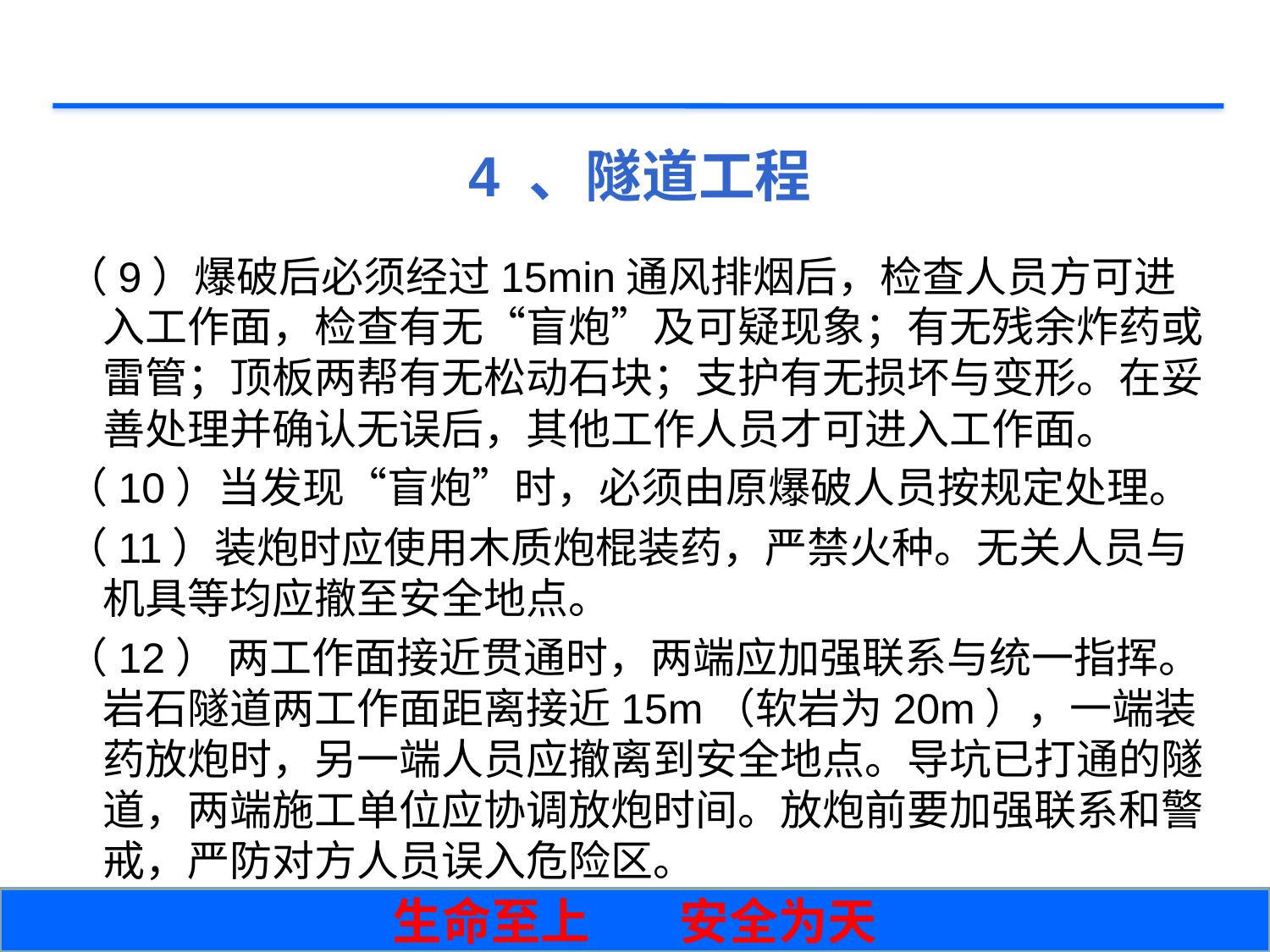

# 4 、隧道工程
（9）爆破后必须经过15min通风排烟后，检查人员方可进入工作面，检查有无“盲炮”及可疑现象；有无残余炸药或雷管；顶板两帮有无松动石块；支护有无损坏与变形。在妥善处理并确认无误后，其他工作人员才可进入工作面。
（10）当发现“盲炮”时，必须由原爆破人员按规定处理。
（11）装炮时应使用木质炮棍装药，严禁火种。无关人员与机具等均应撤至安全地点。
（12） 两工作面接近贯通时，两端应加强联系与统一指挥。岩石隧道两工作面距离接近15m（软岩为20m），一端装药放炮时，另一端人员应撤离到安全地点。导坑已打通的隧道，两端施工单位应协调放炮时间。放炮前要加强联系和警戒，严防对方人员误入危险区。